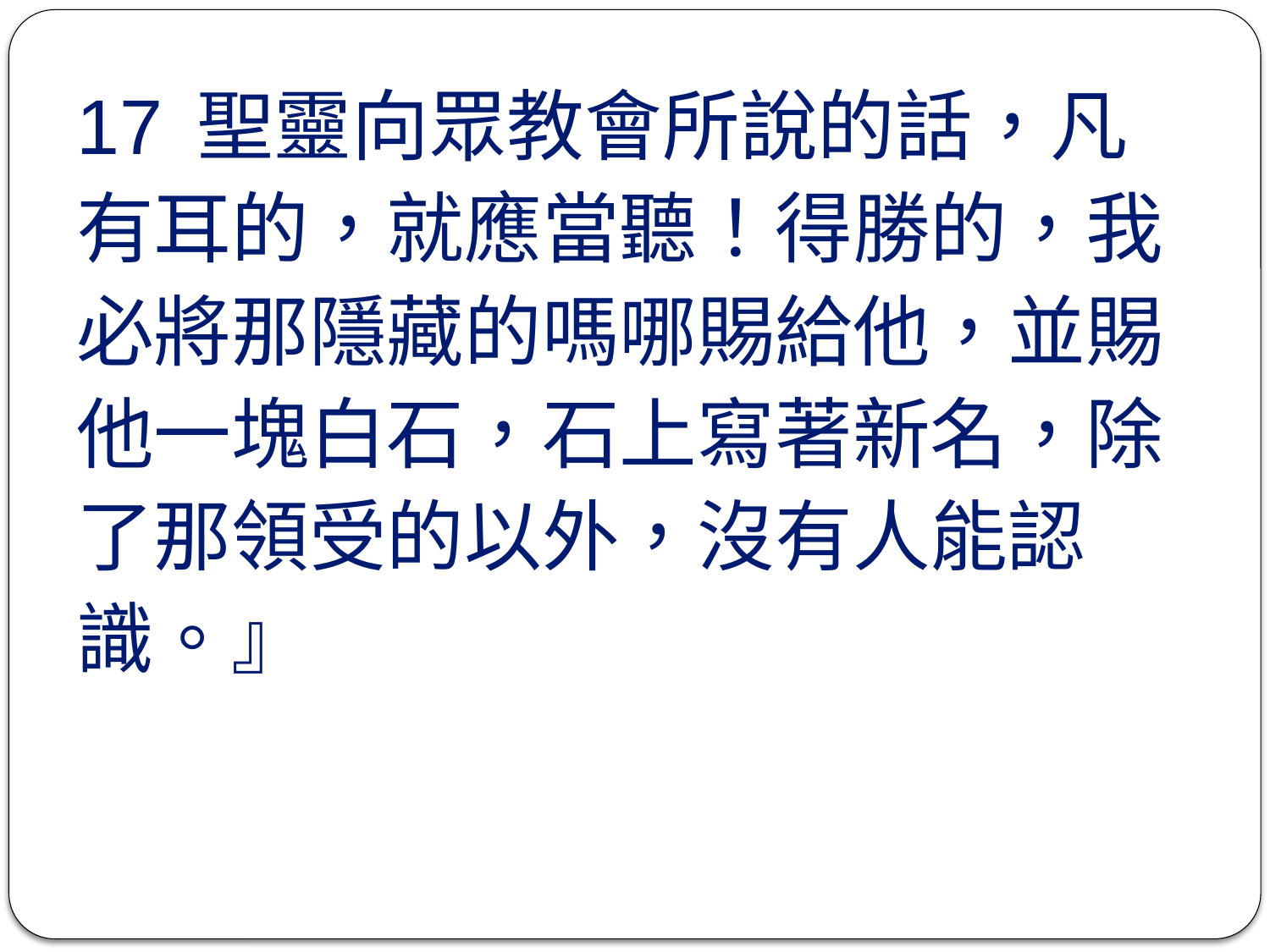

17 聖靈向眾教會所說的話，凡有耳的，就應當聽！得勝的，我必將那隱藏的嗎哪賜給他，並賜他一塊白石，石上寫著新名，除了那領受的以外，沒有人能認識。』